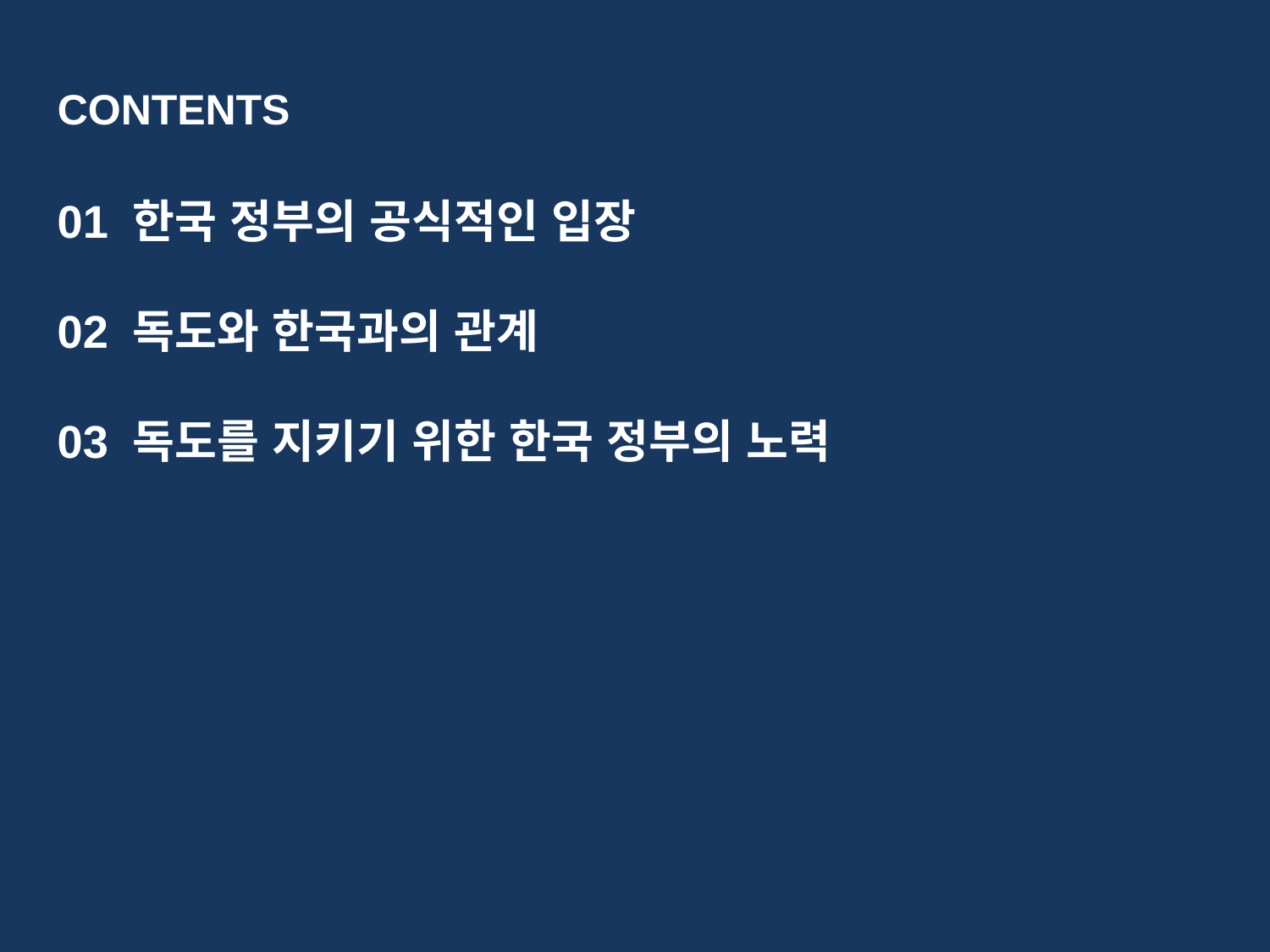

CONTENTS
01 한국 정부의 공식적인 입장

02 독도와 한국과의 관계

03 독도를 지키기 위한 한국 정부의 노력